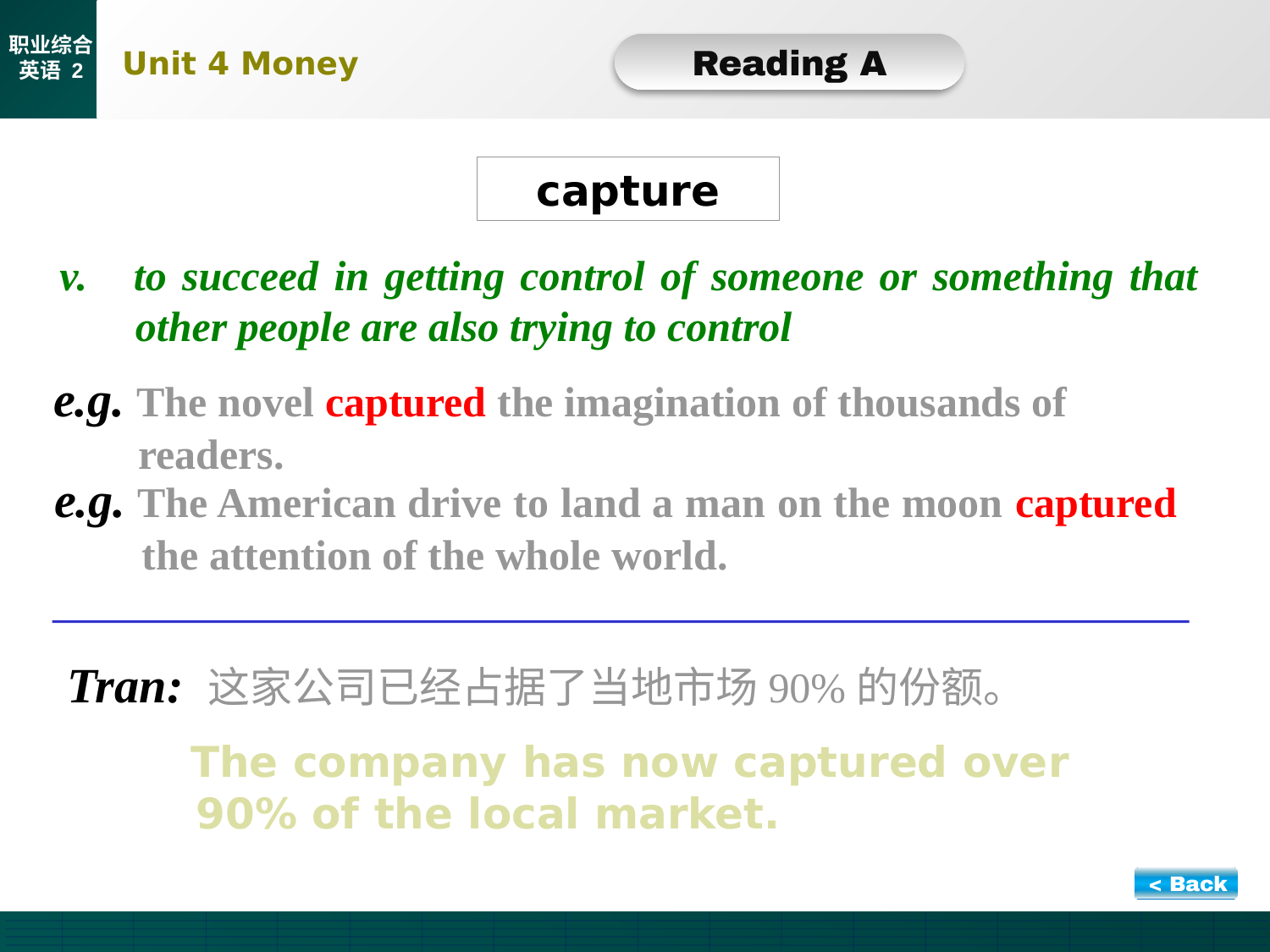

Reading A
capture
v.   to succeed in getting control of someone or something that other people are also trying to control
e.g. The novel captured the imagination of thousands of
        readers.
e.g. The American drive to land a man on the moon captured the attention of the whole world.

Tran: 这家公司已经占据了当地市场90%的份额。
      The company has now captured over
     90% of the local market.
< Back